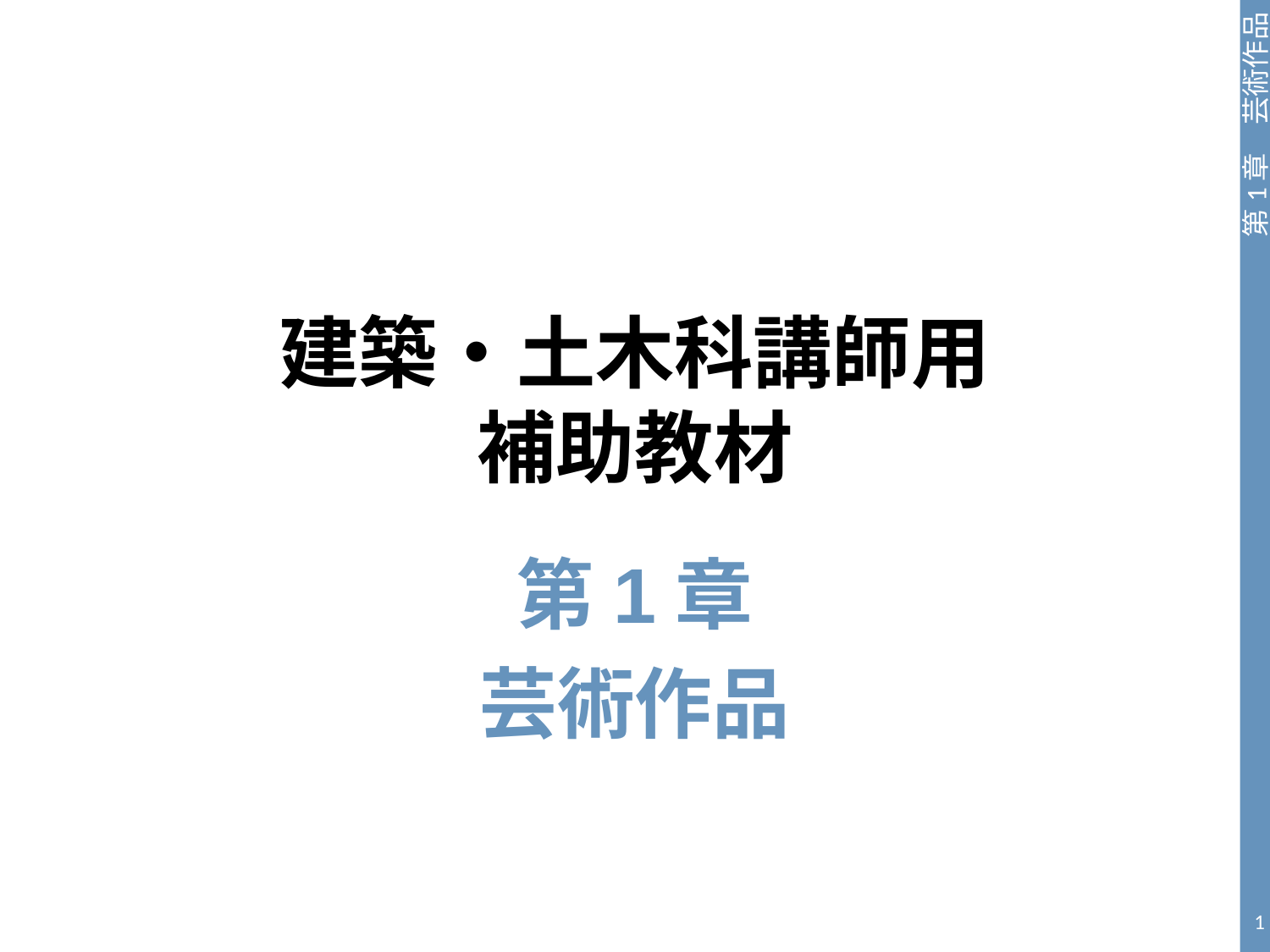

# 建築・土木科講師用 補助教材
第1章
芸術作品
1
1